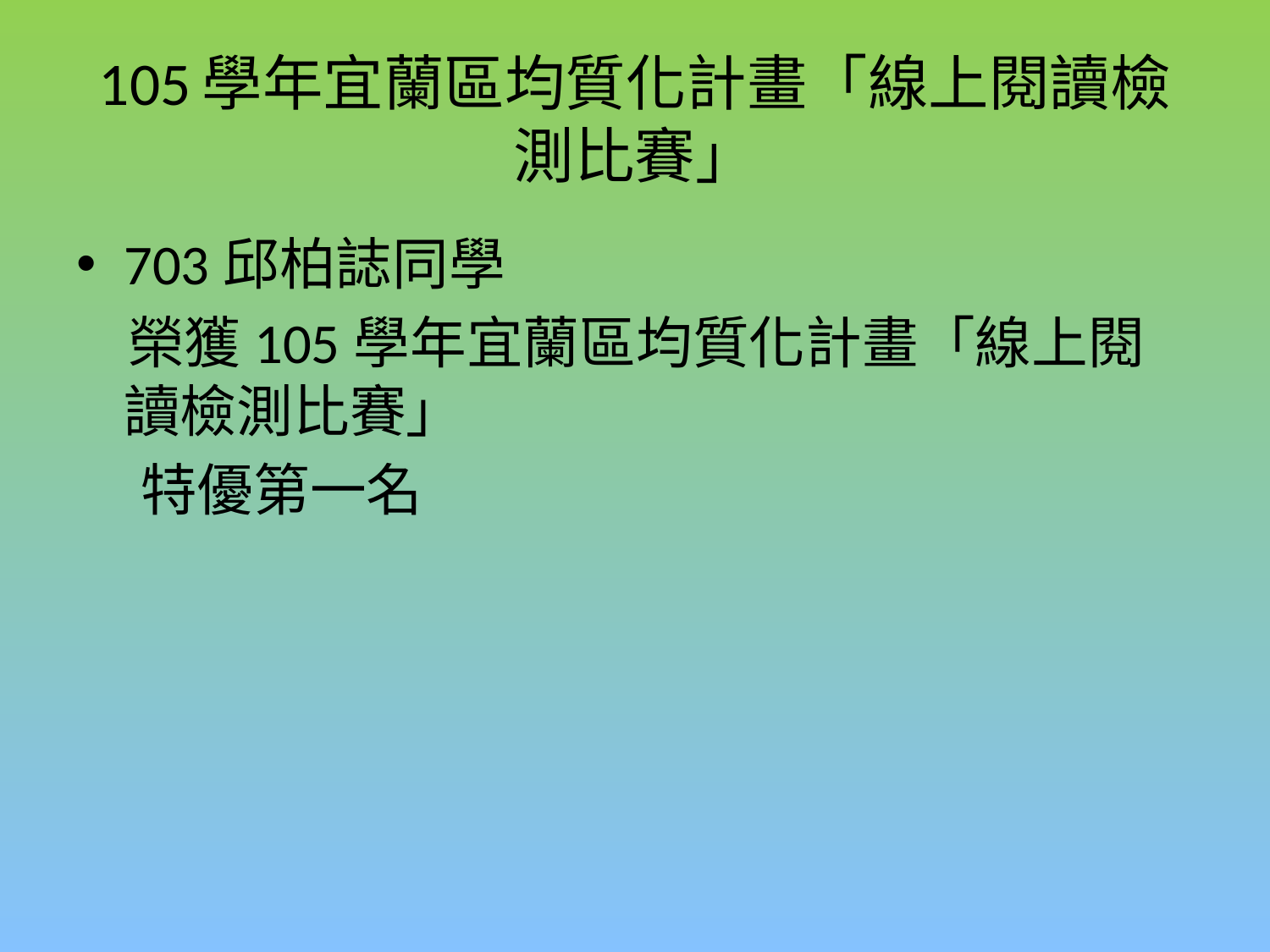

# 105學年宜蘭區均質化計畫「線上閱讀檢測比賽」
703邱柏誌同學
   榮獲105學年宜蘭區均質化計畫「線上閱讀檢測比賽」
    特優第一名